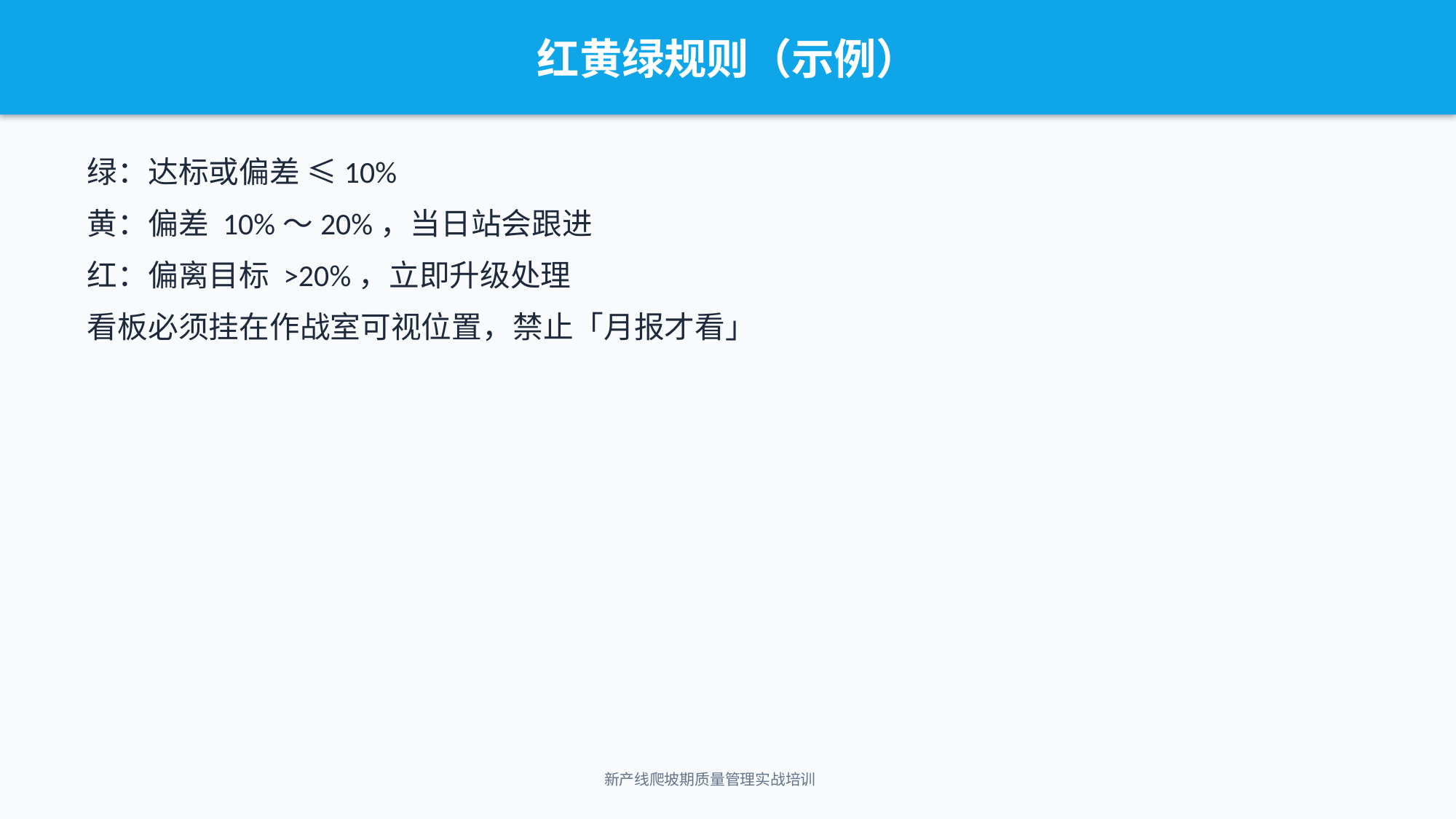

红黄绿规则（示例）
绿：达标或偏差 ≤10%
黄：偏差 10%～20%，当日站会跟进
红：偏离目标 >20%，立即升级处理
看板必须挂在作战室可视位置，禁止「月报才看」
新产线爬坡期质量管理实战培训